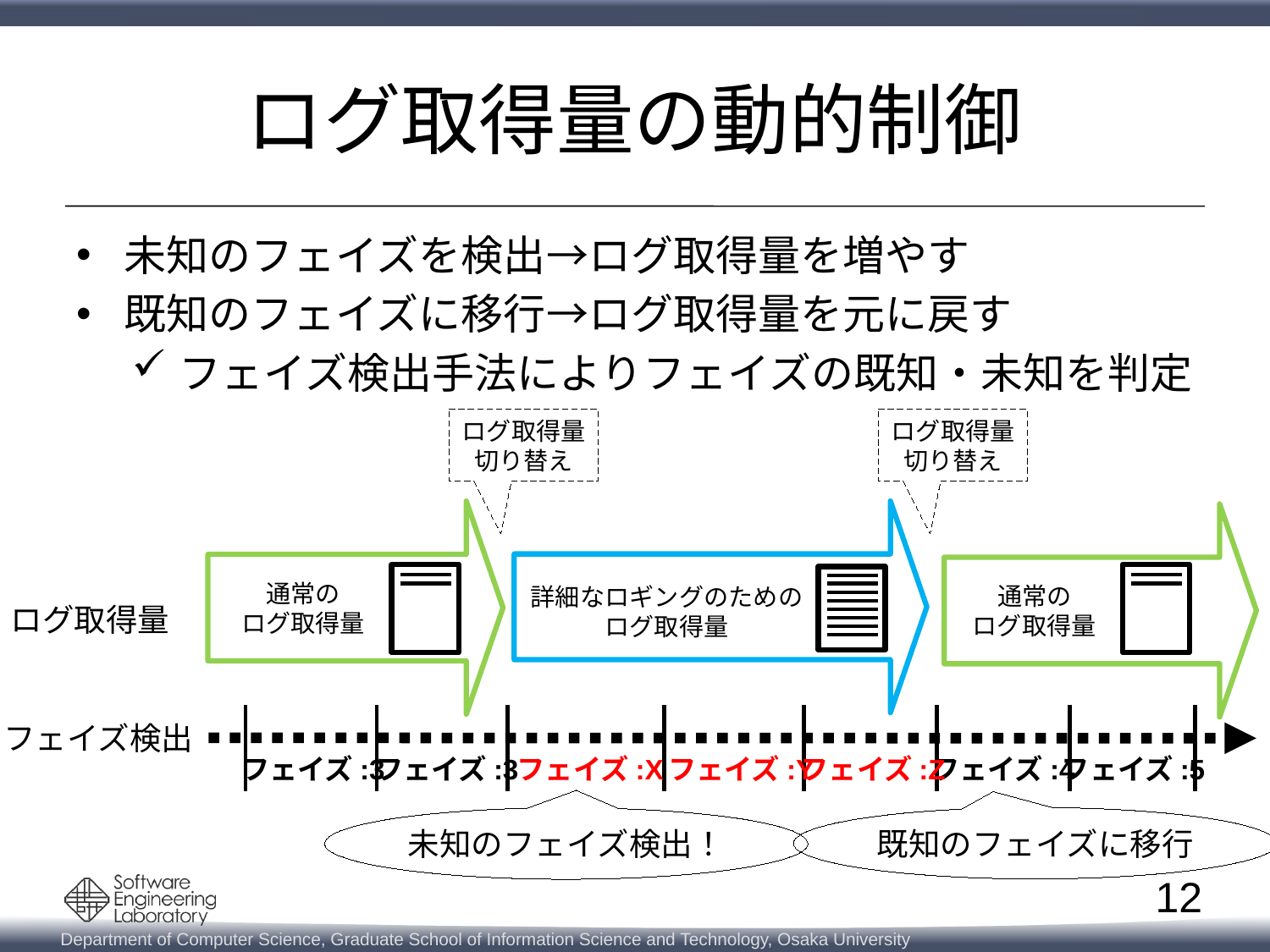

# ログ取得量の動的制御
未知のフェイズを検出→ログ取得量を増やす
既知のフェイズに移行→ログ取得量を元に戻す
フェイズ検出手法によりフェイズの既知・未知を判定

ログ取得量
切り替え
ログ取得量
切り替え

通常の
ログ取得量
通常の
ログ取得量
詳細なロギングのための
ログ取得量
ログ取得量
フェイズ検出
フェイズ:3
フェイズ:3
フェイズ:X
フェイズ:Y
フェイズ:Z
フェイズ:4
フェイズ:5
既知のフェイズに移行
未知のフェイズ検出！
12